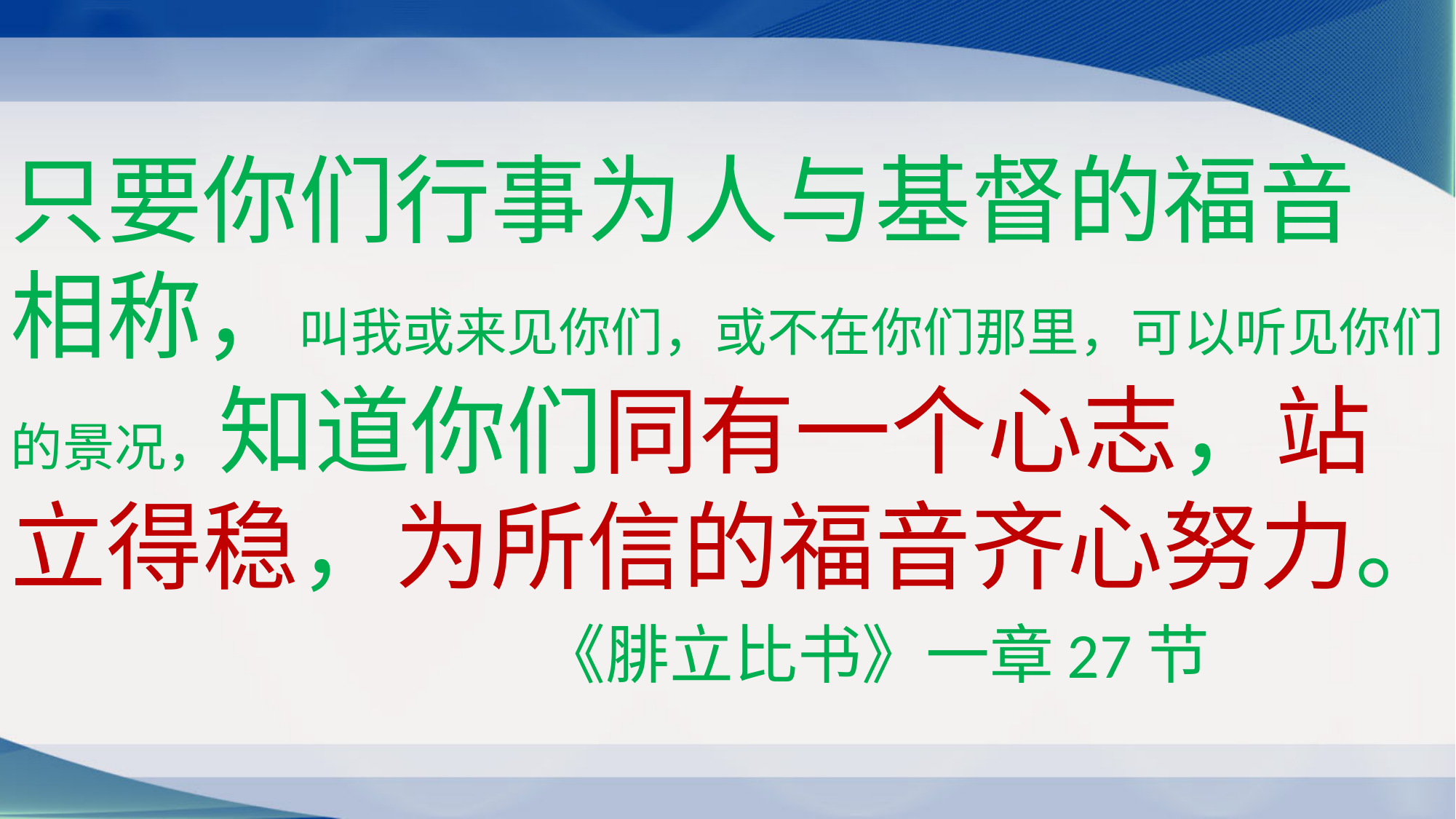

只要你们行事为人与基督的福音相称，叫我或来见你们，或不在你们那里，可以听见你们的景况，知道你们同有一个心志，站立得稳，为所信的福音齐心努力。
                                    《腓立比书》一章27节